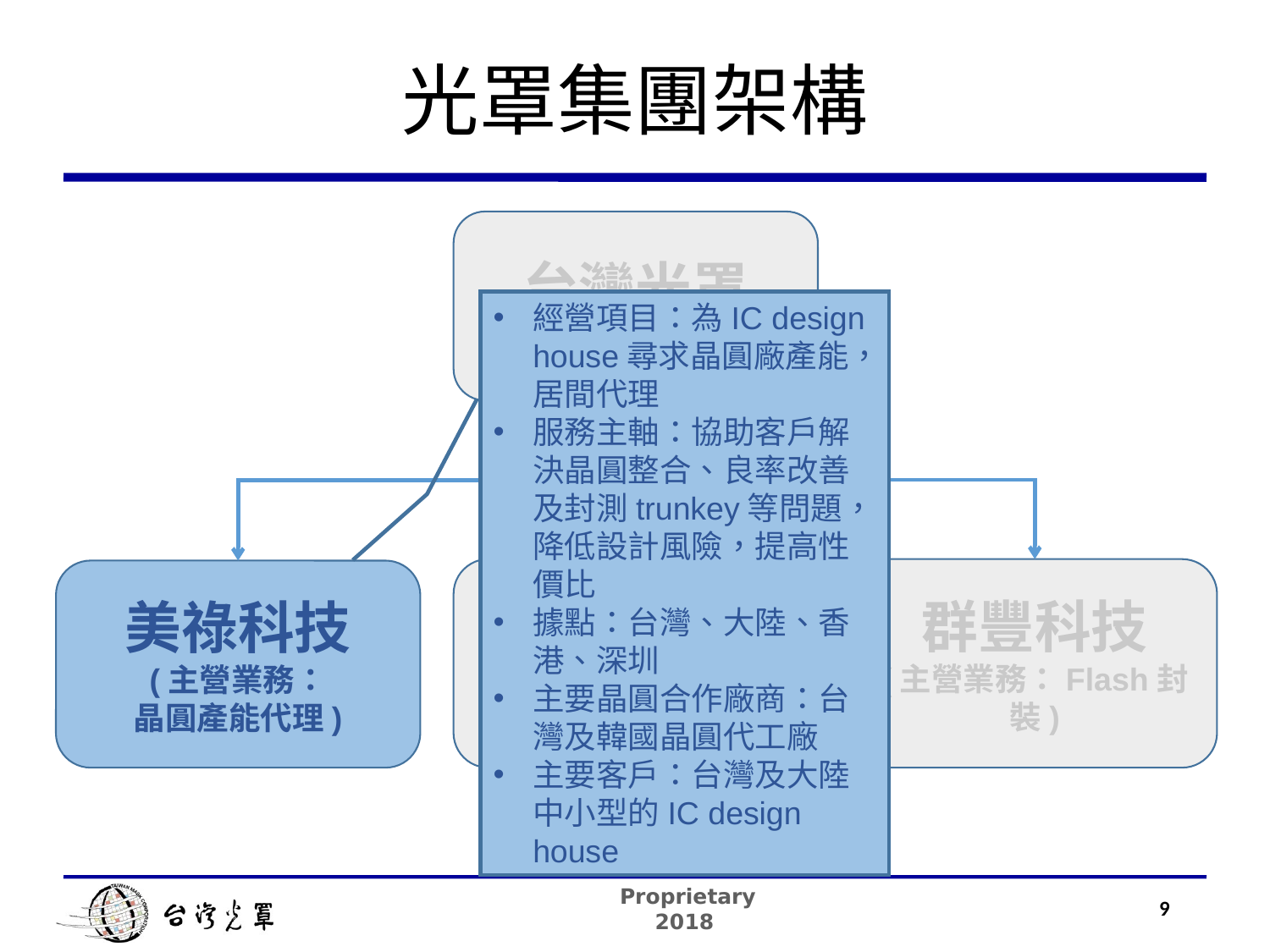

# 光罩集團架構
台灣光罩
(主營業務：光罩)
經營項目：為IC design house尋求晶圓廠產能，居間代理
服務主軸：協助客戶解決晶圓整合、良率改善及封測trunkey等問題，降低設計風險，提高性價比
據點：台灣、大陸、香港、深圳
主要晶圓合作廠商：台灣及韓國晶圓代工廠
主要客戶：台灣及大陸中小型的IC design house
威達高科
(主營業務：觸控面板driver IC design)
群豐科技
(主營業務：Flash封裝)
美祿科技
(主營業務：
晶圓產能代理)
9